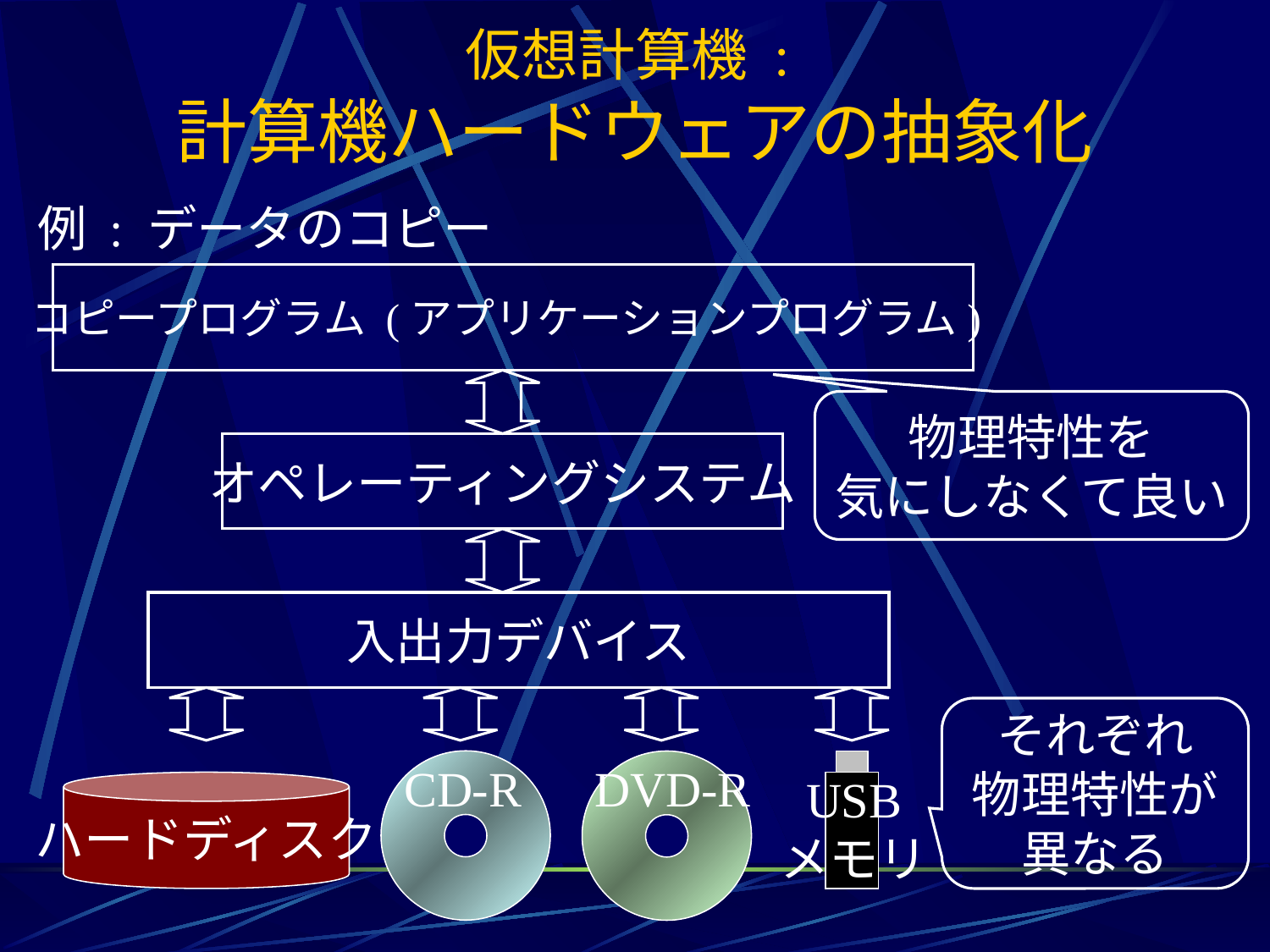

# 仮想計算機 : 計算機ハードウェアの抽象化
例 : データのコピー

コピープログラム (アプリケーションプログラム)

物理特性を
気にしなくて良い
オペレーティングシステム

入出力デバイス

それぞれ
物理特性が
異なる

CD-R

DVD-R

USB
メモリ

ハードディスク